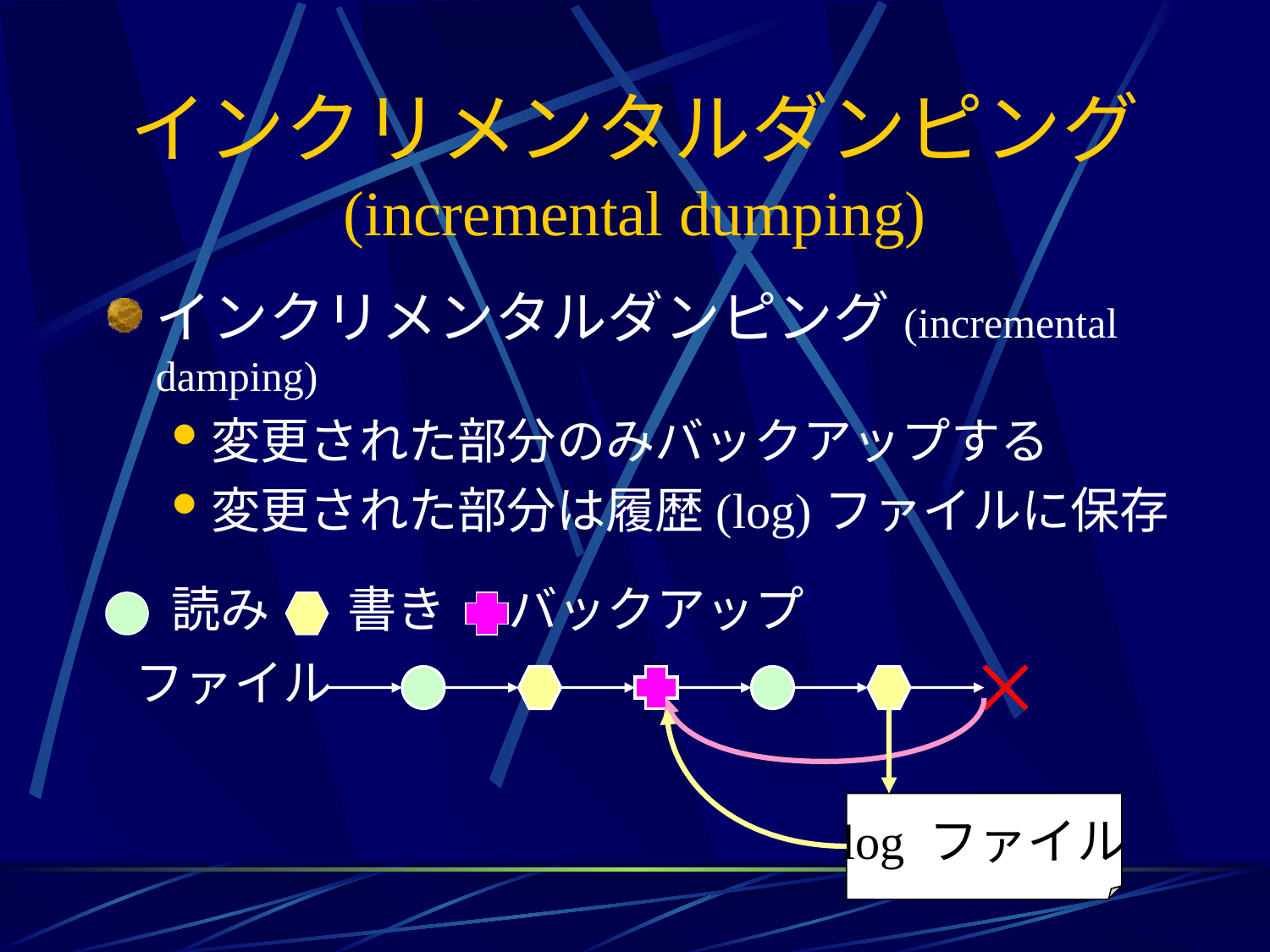

# インクリメンタルダンピング (incremental dumping)
インクリメンタルダンピング(incremental damping)
変更された部分のみバックアップする
変更された部分は履歴(log)ファイルに保存
読み

書き
バックアップ

ファイル

log ファイル